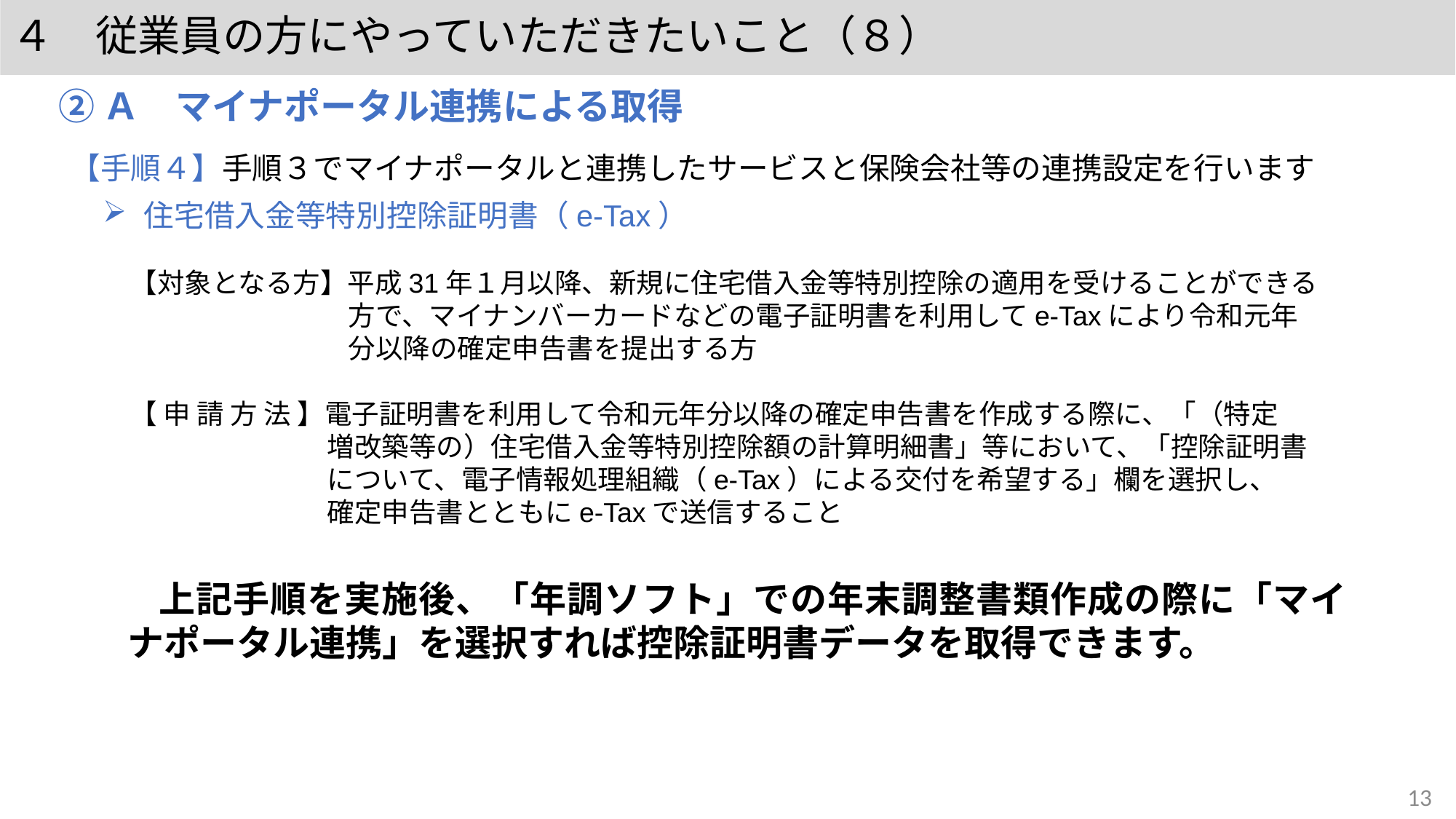

４　従業員の方にやっていただきたいこと（８）
②Ａ　マイナポータル連携による取得
【手順４】手順３でマイナポータルと連携したサービスと保険会社等の連携設定を行います
住宅借入金等特別控除証明書（e-Tax）

　【対象となる方】平成31年１月以降、新規に住宅借入金等特別控除の適用を受けることができる
　　　　　　　　　方で、マイナンバーカードなどの電子証明書を利用してe-Taxにより令和元年
　　　　　　　　　分以降の確定申告書を提出する方

　【 申 請 方 法 】電子証明書を利用して令和元年分以降の確定申告書を作成する際に、「（特定
　　　　　　　　 増改築等の）住宅借入金等特別控除額の計算明細書」等において、「控除証明書
　　　　　　　　 について、電子情報処理組織（e-Tax）による交付を希望する」欄を選択し、
　　　　　　　　 確定申告書とともにe-Taxで送信すること
　上記手順を実施後、「年調ソフト」での年末調整書類作成の際に「マイナポータル連携」を選択すれば控除証明書データを取得できます。
13